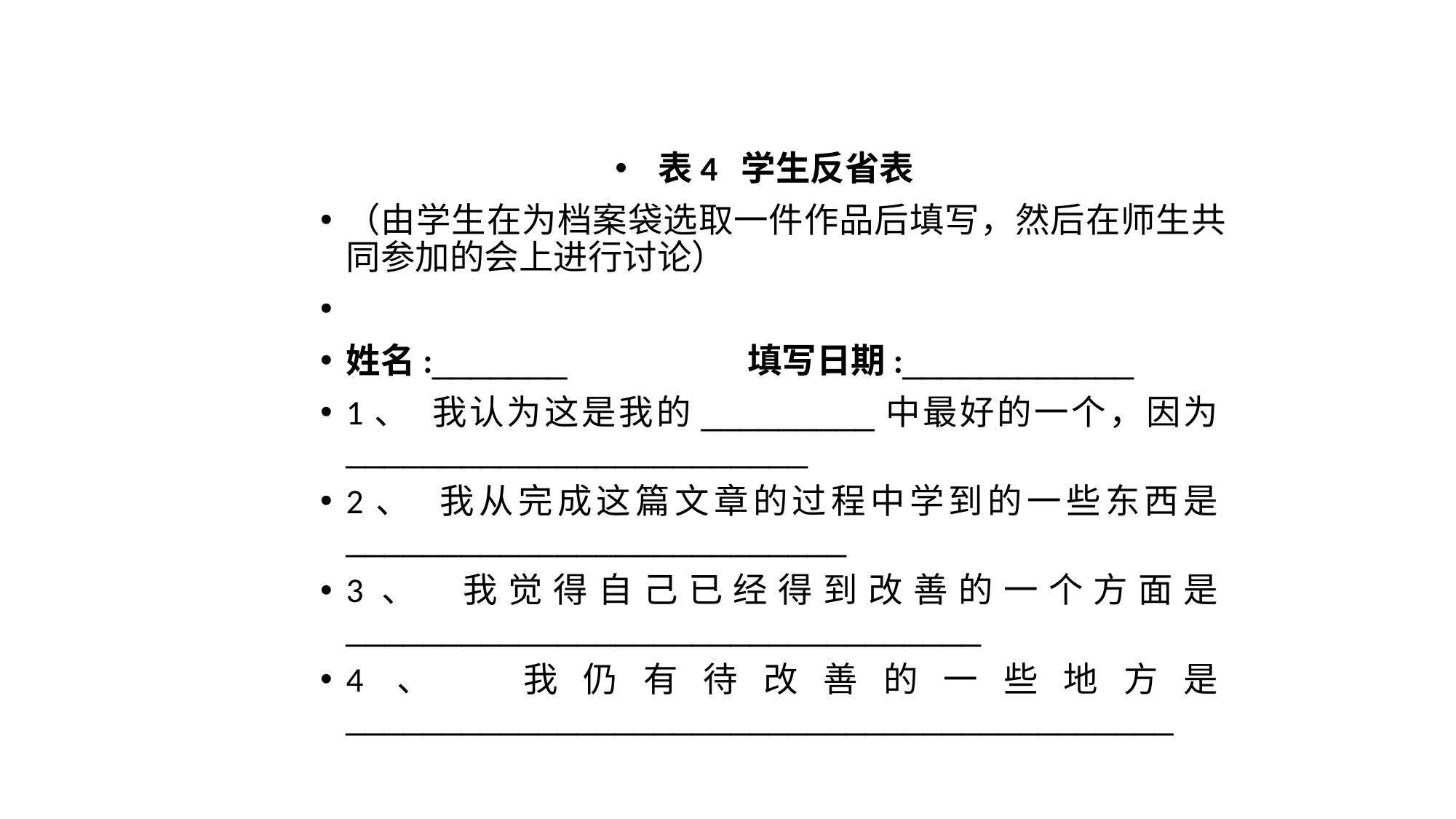

表4  学生反省表
（由学生在为档案袋选取一件作品后填写，然后在师生共同参加的会上进行讨论）

姓名:_______                      填写日期:____________
1、  我认为这是我的_________中最好的一个，因为________________________
2、  我从完成这篇文章的过程中学到的一些东西是__________________________
3、  我觉得自己已经得到改善的一个方面是_________________________________
4、  我仍有待改善的一些地方是___________________________________________